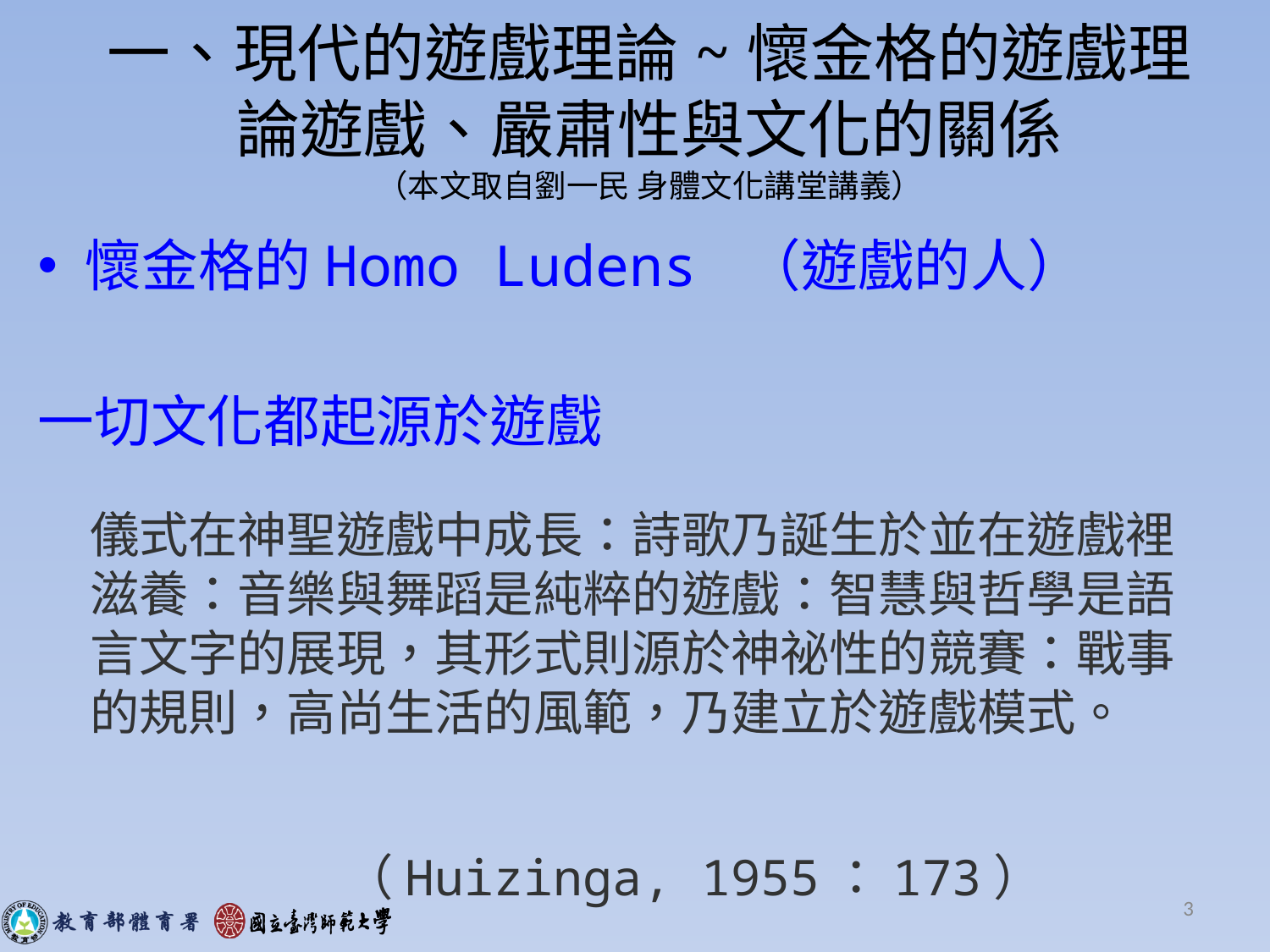

一、現代的遊戲理論~懷金格的遊戲理論遊戲、嚴肅性與文化的關係
（本文取自劉一民 身體文化講堂講義）
懷金格的Homo Ludens （遊戲的人）

一切文化都起源於遊戲
儀式在神聖遊戲中成長：詩歌乃誕生於並在遊戲裡
滋養：音樂與舞蹈是純粹的遊戲：智慧與哲學是語
言文字的展現，其形式則源於神祕性的競賽：戰事
的規則，高尚生活的風範，乃建立於遊戲模式。

                      （Huizinga, 1955：173）
3